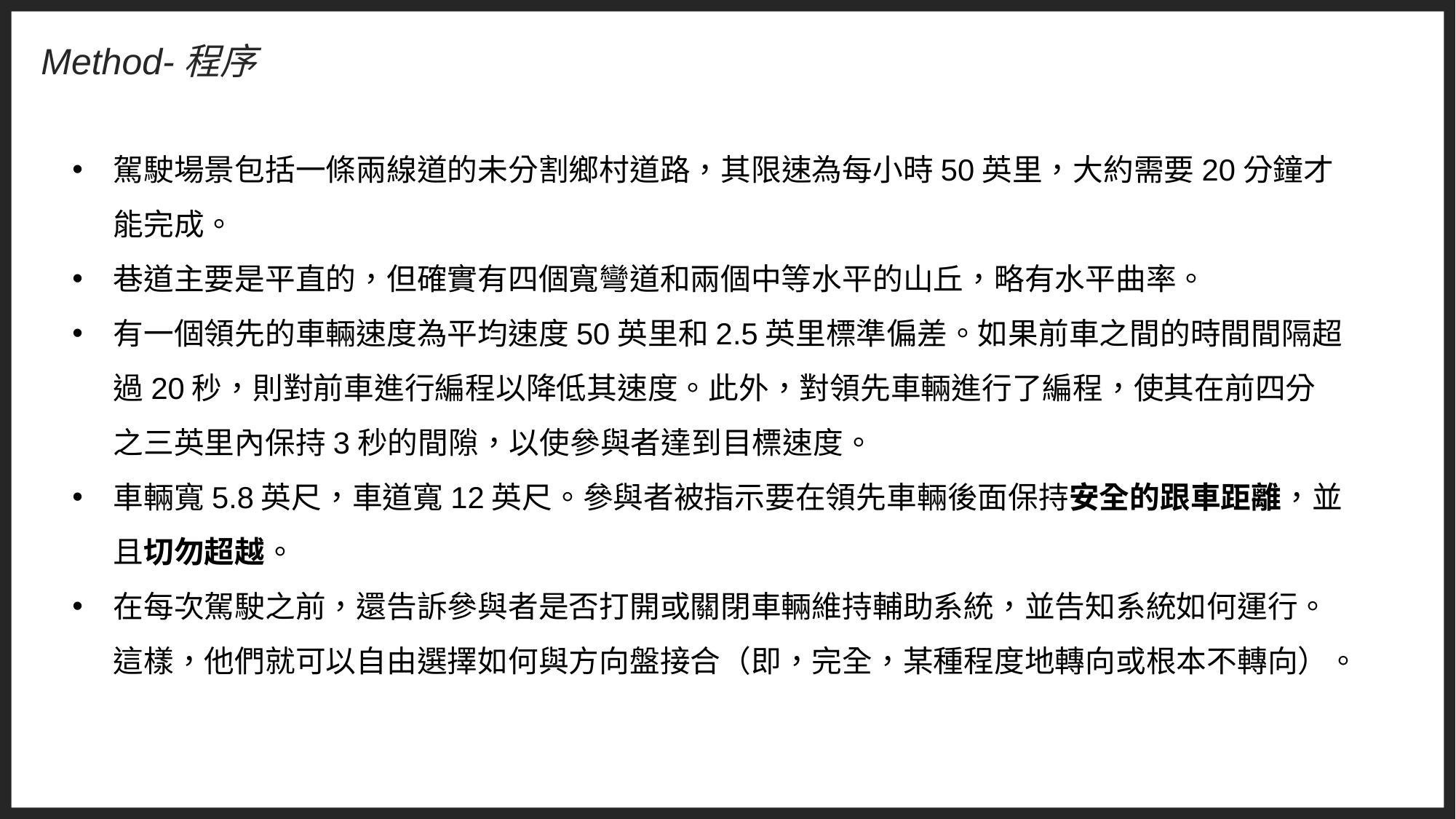

Method-程序
駕駛場景包括一條兩線道的未分割鄉村道路，其限速為每小時50英里，大約需要20分鐘才能完成。
巷道主要是平直的，但確實有四個寬彎道和兩個中等水平的山丘，略有水平曲率。
有一個領先的車輛速度為平均速度50英里和2.5英里標準偏差。如果前車之間的時間間隔超過20秒，則對前車進行編程以降低其速度。此外，對領先車輛進行了編程，使其在前四分之三英里內保持3秒的間隙，以使參與者達到目標速度。
車輛寬5.8英尺，車道寬12英尺。參與者被指示要在領先車輛後面保持安全的跟車距離，並且切勿超越。
在每次駕駛之前，還告訴參與者是否打開或關閉車輛維持輔助系統，並告知系統如何運行。這樣，他們就可以自由選擇如何與方向盤接合（即，完全，某種程度地轉向或根本不轉向）。